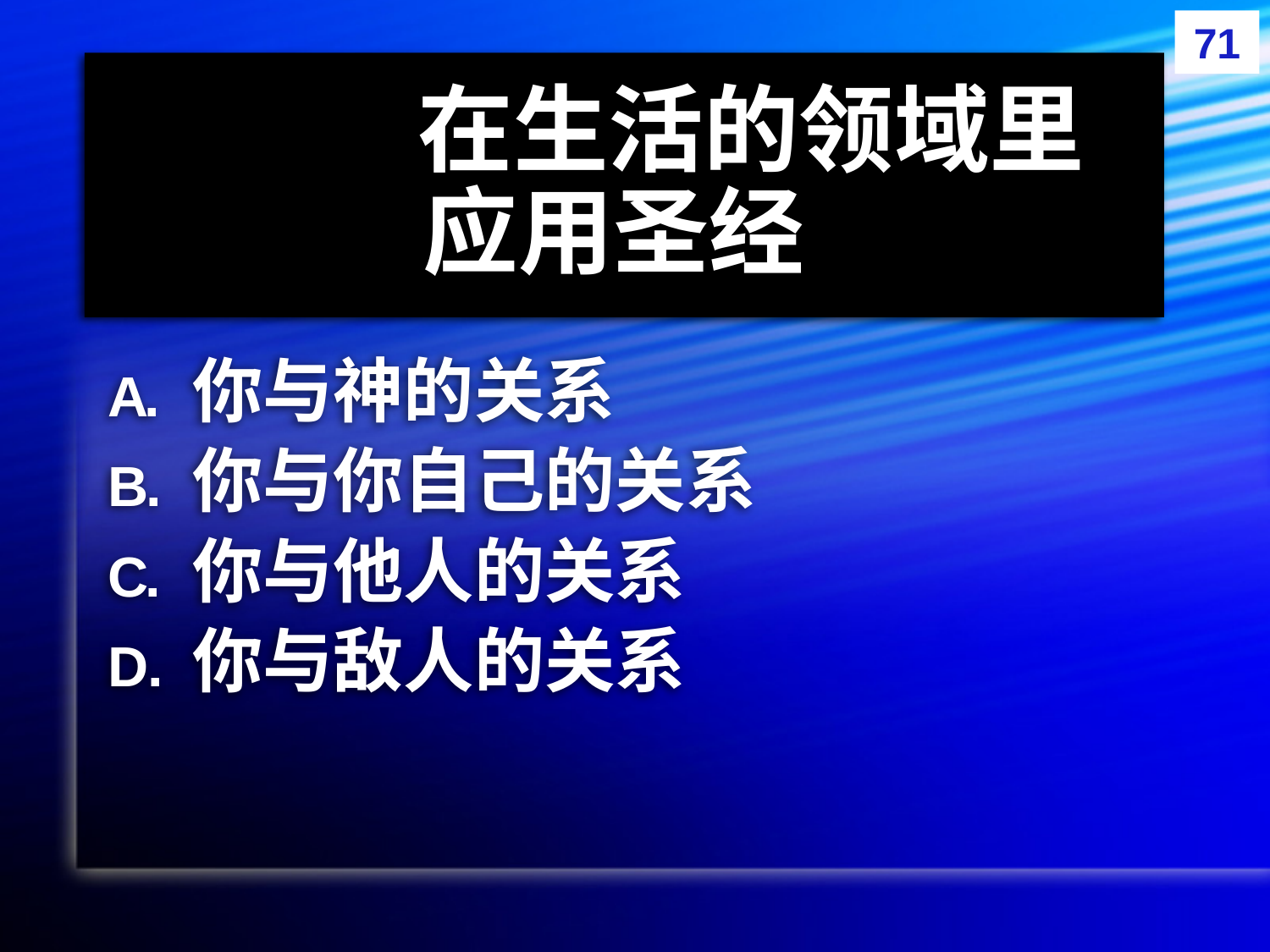

71
# 在生活的领域里 应用圣经
你与神的关系
你与你自己的关系
你与他人的关系
你与敌人的关系